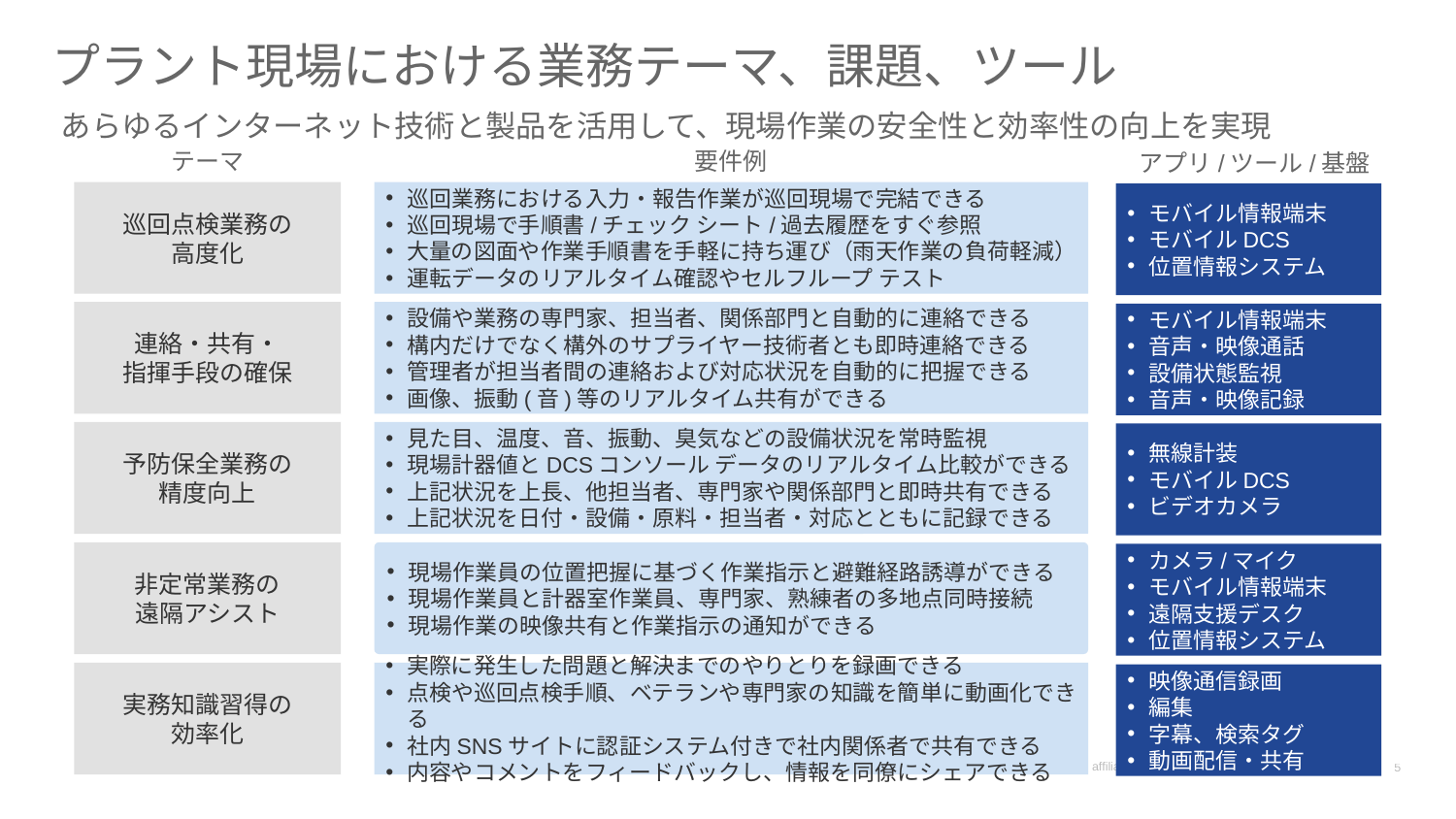

# プラント現場における業務テーマ、課題、ツール
あらゆるインターネット技術と製品を活用して、現場作業の安全性と効率性の向上を実現
テーマ
要件例
アプリ/ツール/基盤
巡回点検業務の
高度化
巡回業務における入力・報告作業が巡回現場で完結できる
巡回現場で手順書/チェック シート/過去履歴をすぐ参照
大量の図面や作業手順書を手軽に持ち運び（雨天作業の負荷軽減）
運転データのリアルタイム確認やセルフループ テスト
モバイル情報端末
モバイルDCS
位置情報システム
設備や業務の専門家、担当者、関係部門と自動的に連絡できる
構内だけでなく構外のサプライヤー技術者とも即時連絡できる
管理者が担当者間の連絡および対応状況を自動的に把握できる
画像、振動(音)等のリアルタイム共有ができる
連絡・共有・
指揮手段の確保
モバイル情報端末
音声・映像通話
設備状態監視
音声・映像記録
予防保全業務の
精度向上
見た目、温度、音、振動、臭気などの設備状況を常時監視
現場計器値とDCSコンソール データのリアルタイム比較ができる
上記状況を上長、他担当者、専門家や関係部門と即時共有できる
上記状況を日付・設備・原料・担当者・対応とともに記録できる
無線計装
モバイルDCS
ビデオカメラ
非定常業務の
遠隔アシスト
現場作業員の位置把握に基づく作業指示と避難経路誘導ができる
現場作業員と計器室作業員、専門家、熟練者の多地点同時接続
現場作業の映像共有と作業指示の通知ができる
カメラ/マイク
モバイル情報端末
遠隔支援デスク
位置情報システム
実務知識習得の
効率化
実際に発生した問題と解決までのやりとりを録画できる
点検や巡回点検手順、ベテランや専門家の知識を簡単に動画化できる
社内SNSサイトに認証システム付きで社内関係者で共有できる
内容やコメントをフィードバックし、情報を同僚にシェアできる
映像通信録画
編集
字幕、検索タグ
動画配信・共有